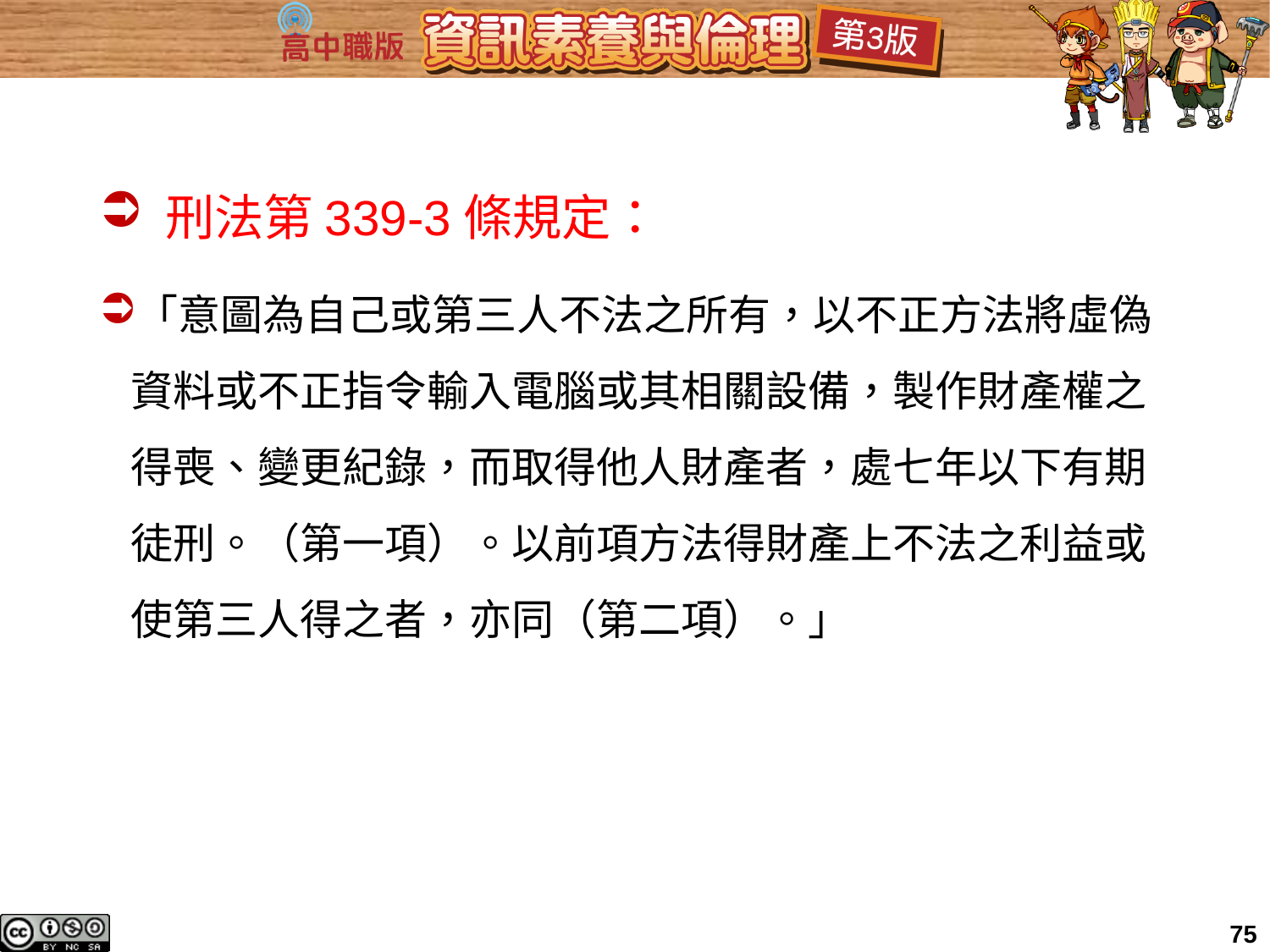

刑法第339-3條規定：
「意圖為自己或第三人不法之所有，以不正方法將虛偽資料或不正指令輸入電腦或其相關設備，製作財產權之得喪、變更紀錄，而取得他人財產者，處七年以下有期徒刑。（第一項）。以前項方法得財產上不法之利益或使第三人得之者，亦同（第二項）。」
75